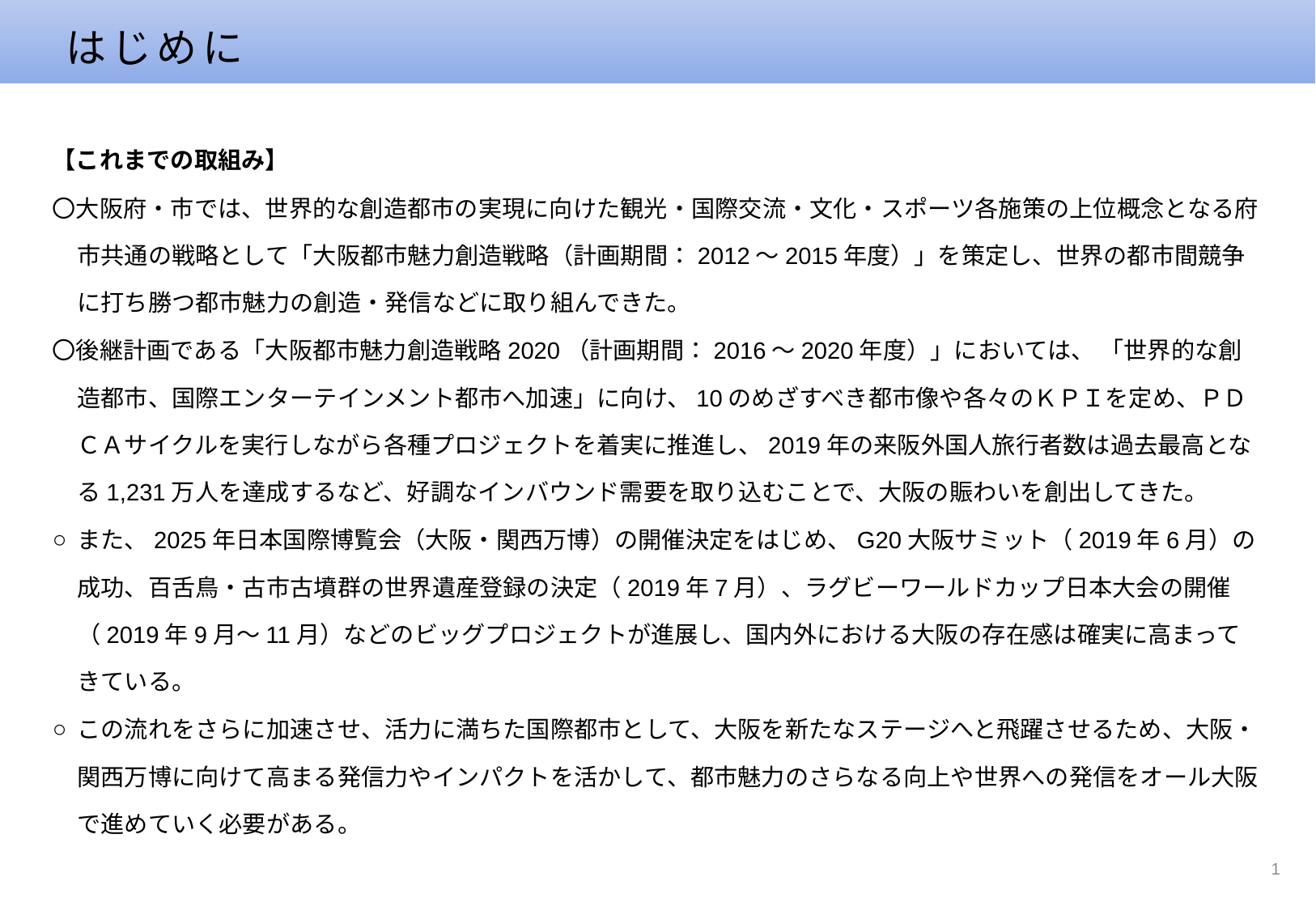

はじめに
【これまでの取組み】
〇大阪府・市では、世界的な創造都市の実現に向けた観光・国際交流・文化・スポーツ各施策の上位概念となる府市共通の戦略として「大阪都市魅力創造戦略（計画期間：2012～2015年度）」を策定し、世界の都市間競争に打ち勝つ都市魅力の創造・発信などに取り組んできた。
〇後継計画である「大阪都市魅力創造戦略2020（計画期間：2016～2020年度）」においては、 「世界的な創造都市、国際エンターテインメント都市へ加速」に向け、10のめざすべき都市像や各々のＫＰＩを定め、ＰＤＣＡサイクルを実行しながら各種プロジェクトを着実に推進し、2019年の来阪外国人旅行者数は過去最高となる1,231万人を達成するなど、好調なインバウンド需要を取り込むことで、大阪の賑わいを創出してきた。
また、2025年日本国際博覧会（大阪・関西万博）の開催決定をはじめ、G20大阪サミット（2019年6月）の成功、百舌鳥・古市古墳群の世界遺産登録の決定（2019年7月）、ラグビーワールドカップ日本大会の開催（2019年9月～11月）などのビッグプロジェクトが進展し、国内外における大阪の存在感は確実に高まってきている。
この流れをさらに加速させ、活力に満ちた国際都市として、大阪を新たなステージへと飛躍させるため、大阪・関西万博に向けて高まる発信力やインパクトを活かして、都市魅力のさらなる向上や世界への発信をオール大阪で進めていく必要がある。
1